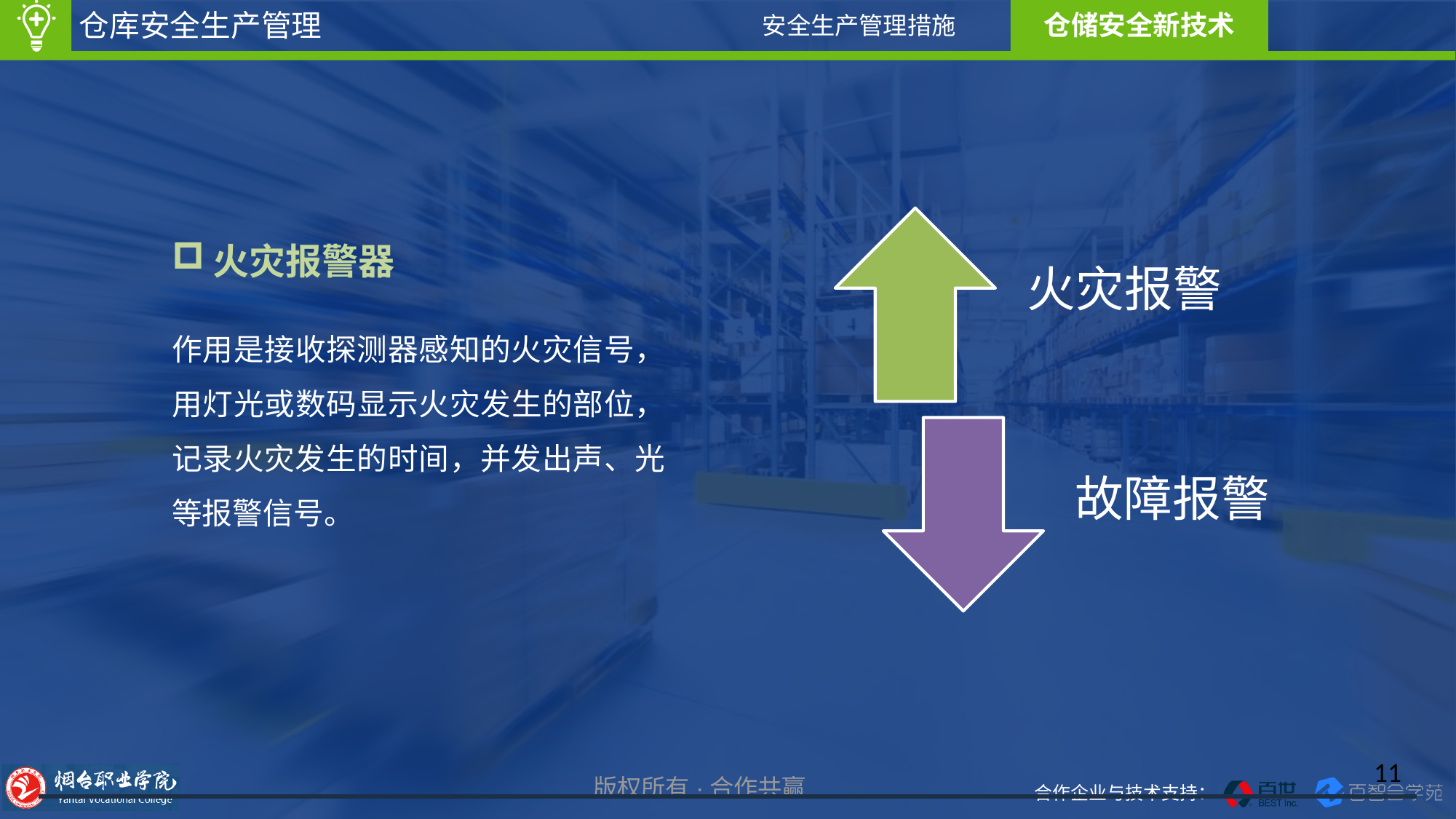

仓储安全新技术
安全生产管理措施

仓库安全生产管理
火灾报警
故障报警
火灾报警器
作用是接收探测器感知的火灾信号，用灯光或数码显示火灾发生的部位，记录火灾发生的时间，并发出声、光等报警信号。
11